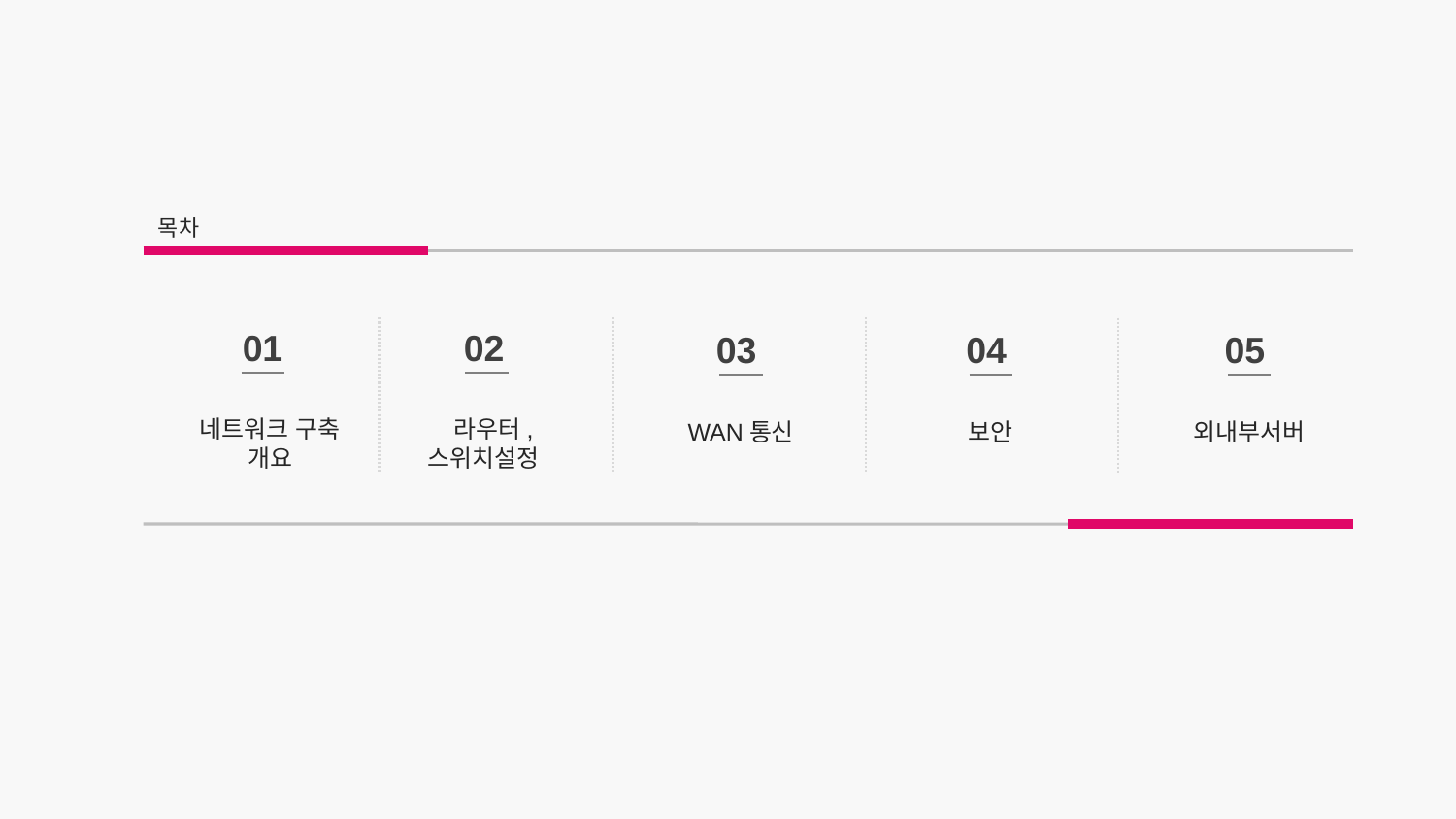

목차
02
01
03
04
05
라우터, 스위치설정
네트워크 구축 개요
WAN통신
보안
외내부서버